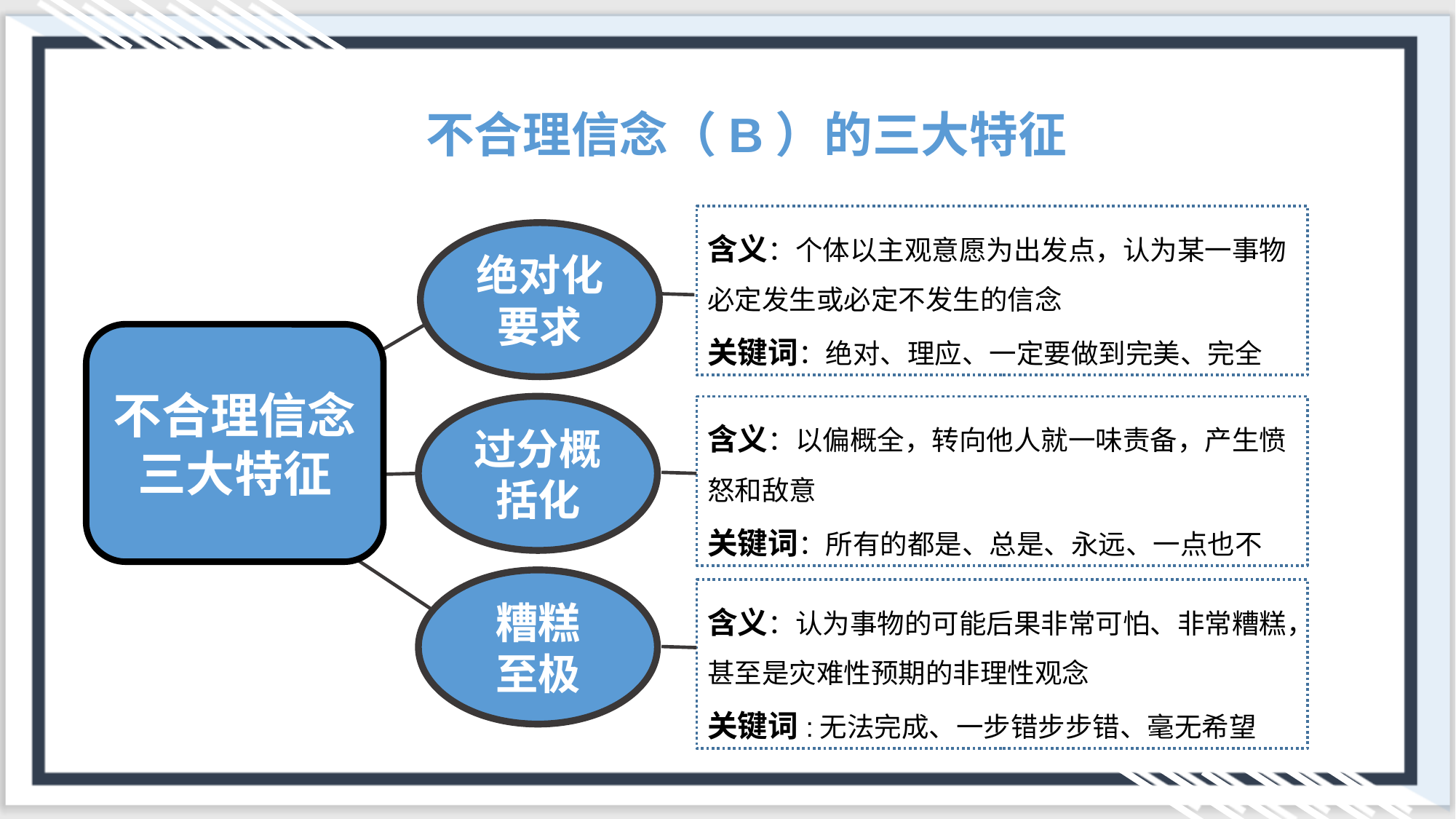

不合理信念（B）的三大特征
含义：个体以主观意愿为出发点，认为某一事物必定发生或必定不发生的信念
关键词：绝对、理应、一定要做到完美、完全
绝对化要求
不合理信念三大特征
过分概括化
糟糕
至极
含义：以偏概全，转向他人就一味责备，产生愤怒和敌意
关键词：所有的都是、总是、永远、一点也不
含义：认为事物的可能后果非常可怕、非常糟糕，甚至是灾难性预期的非理性观念
关键词:无法完成、一步错步步错、毫无希望